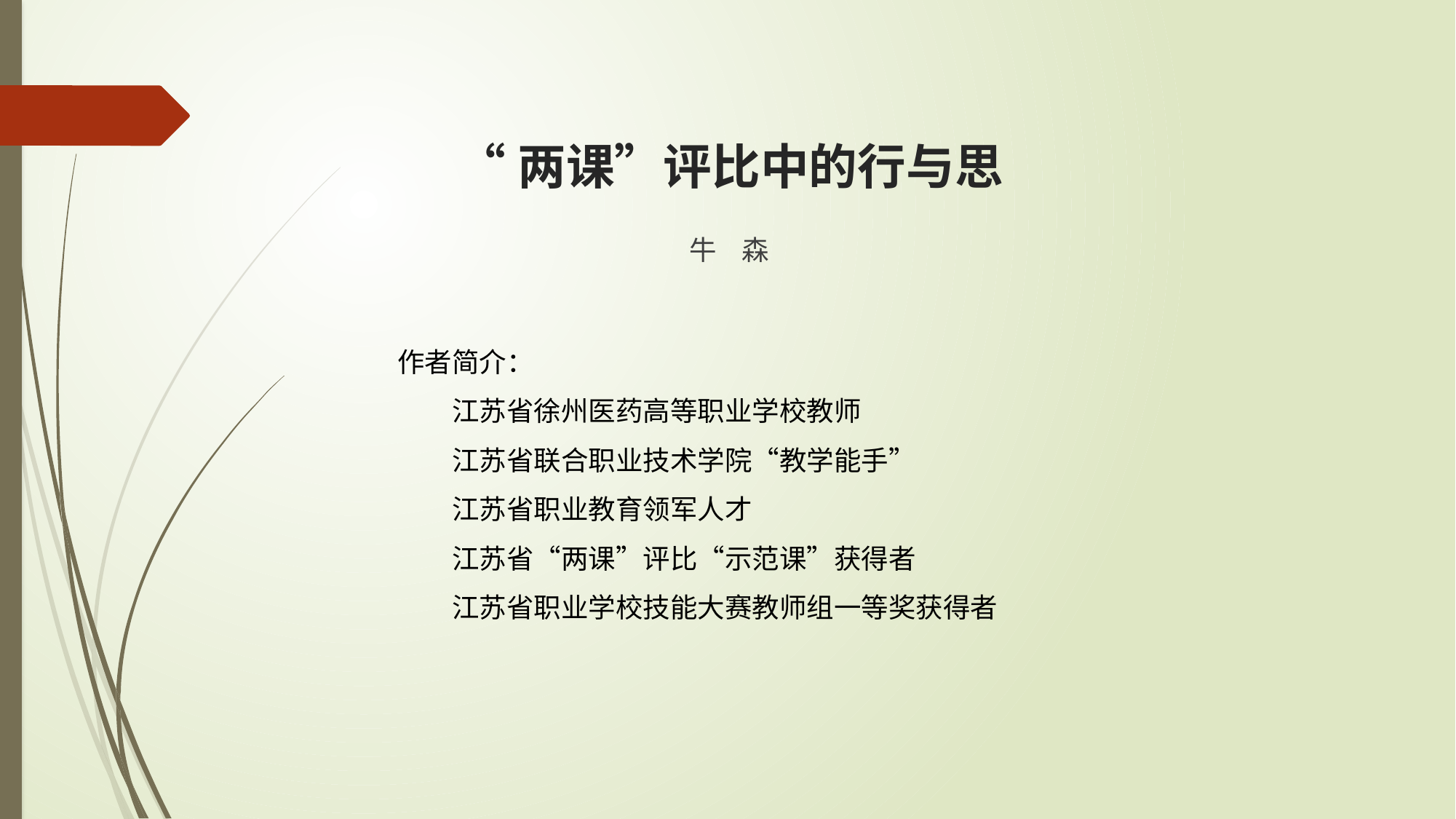

# “两课”评比中的行与思
牛    森
作者简介：
江苏省徐州医药高等职业学校教师
江苏省联合职业技术学院“教学能手”
江苏省职业教育领军人才
江苏省“两课”评比“示范课”获得者
江苏省职业学校技能大赛教师组一等奖获得者